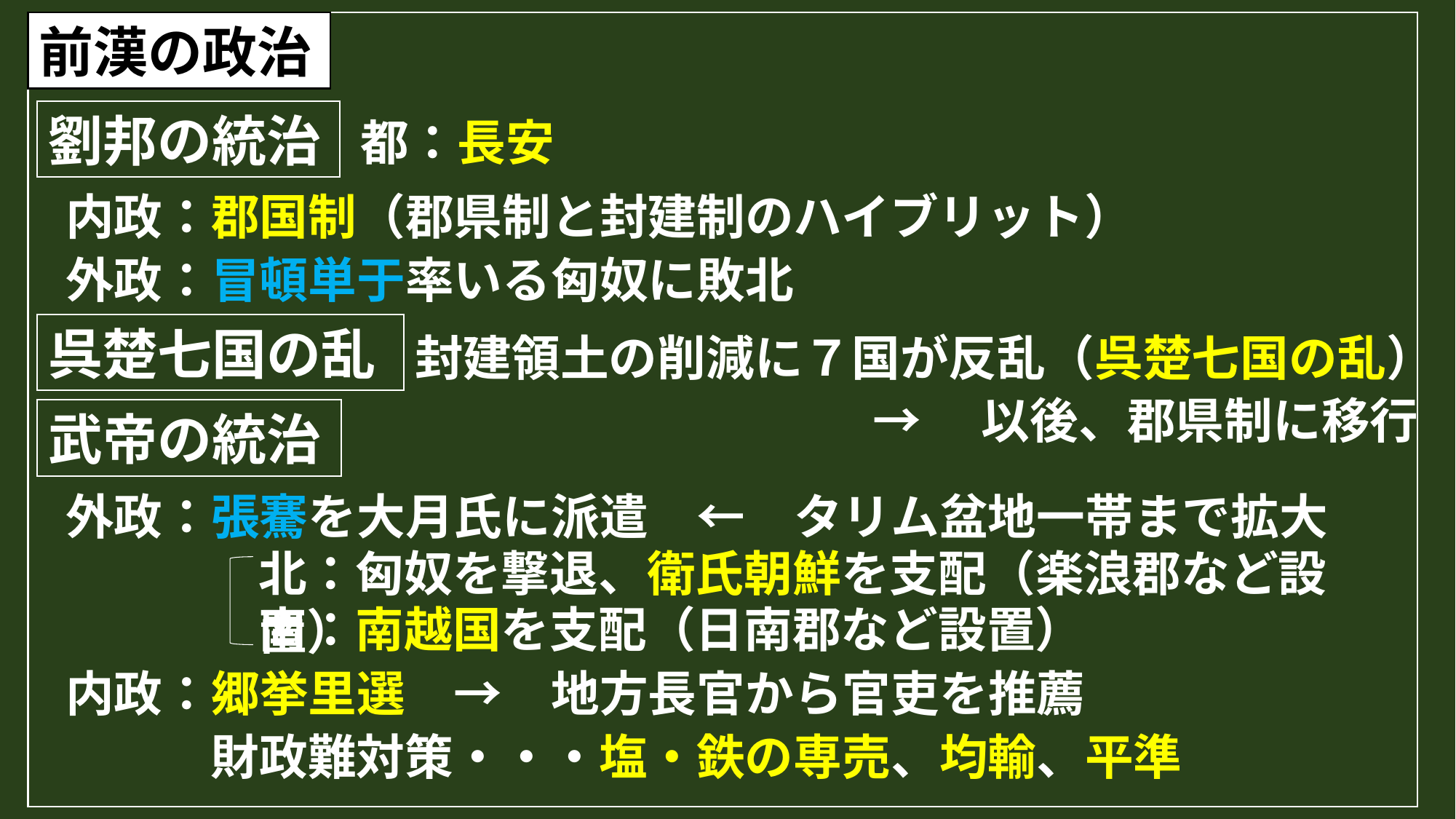

前漢の政治
劉邦の統治
都：長安
内政：郡国制（郡県制と封建制のハイブリット）
外政：冒頓単于率いる匈奴に敗北
呉楚七国の乱
封建領土の削減に７国が反乱（呉楚七国の乱）
→　以後、郡県制に移行
武帝の統治
外政：張騫を大月氏に派遣　←　タリム盆地一帯まで拡大
北：匈奴を撃退、衛氏朝鮮を支配（楽浪郡など設置）

南：南越国を支配（日南郡など設置）
内政：郷挙里選　→　地方長官から官吏を推薦
財政難対策・・・塩・鉄の専売、均輸、平準